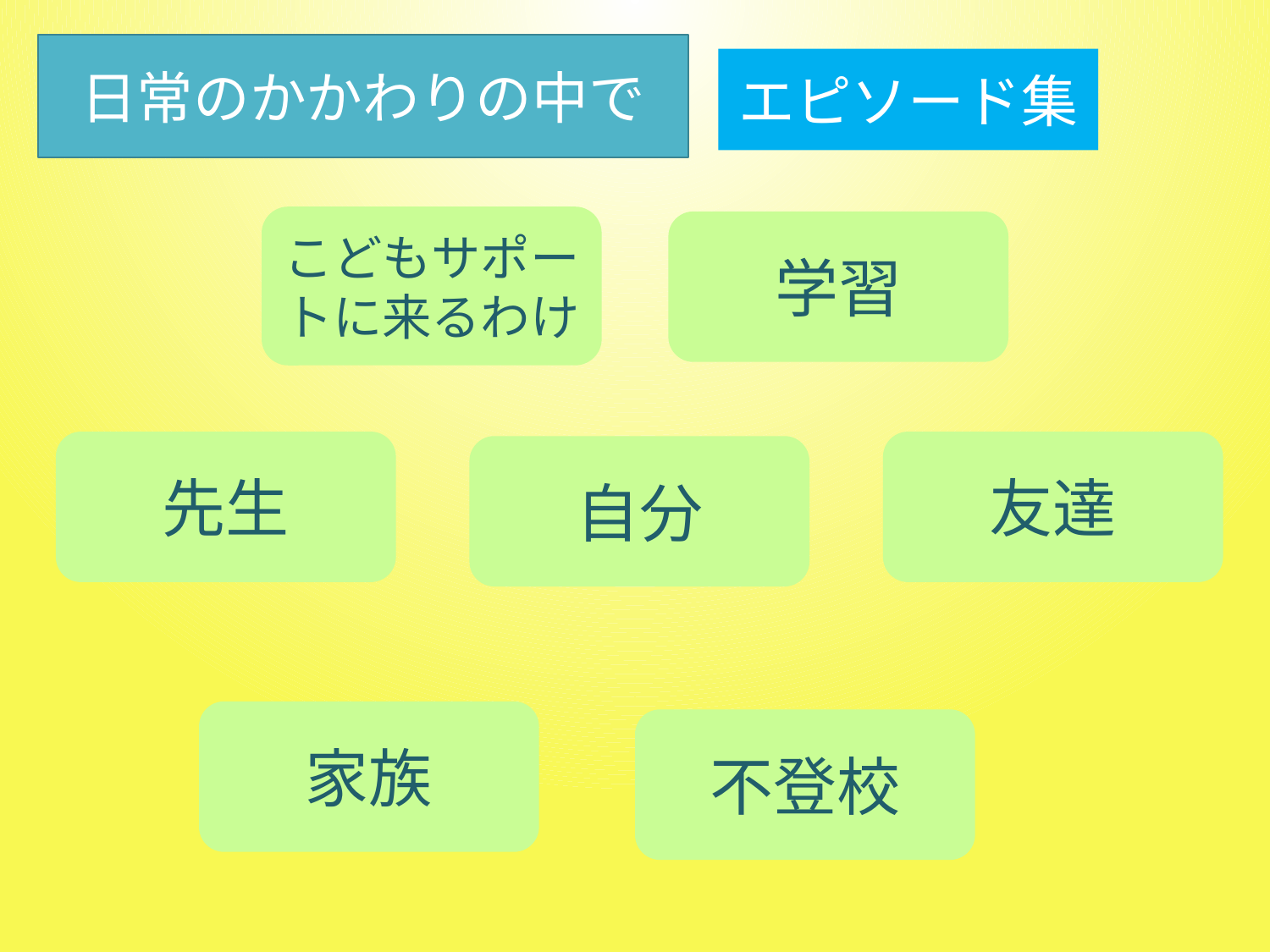

日常のかかわりの中で
エピソード集
こどもサポートに来るわけ
学習
先生
友達
自分
家族
不登校